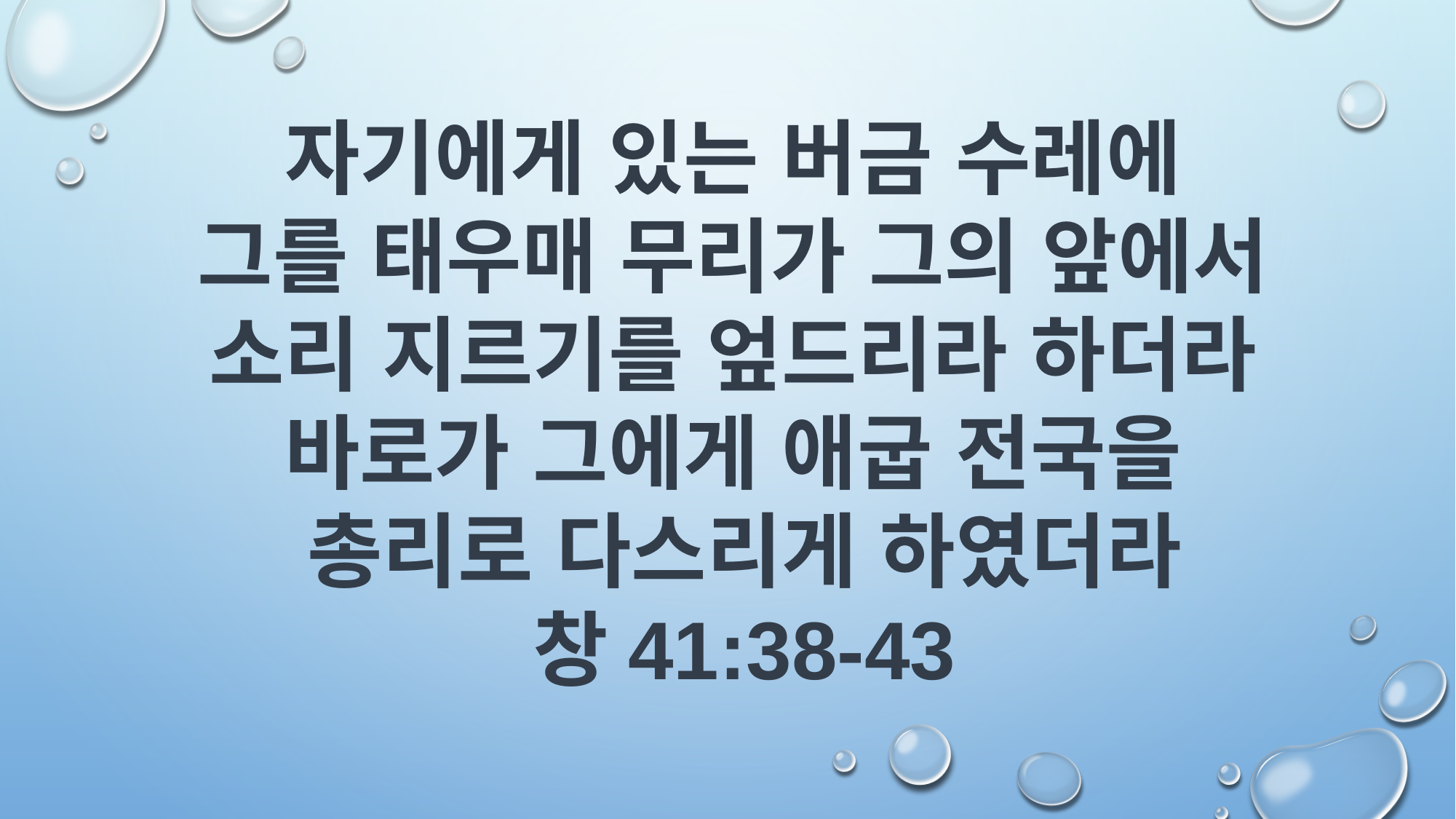

자기에게 있는 버금 수레에
그를 태우매 무리가 그의 앞에서
소리 지르기를 엎드리라 하더라
바로가 그에게 애굽 전국을
총리로 다스리게 하였더라
창41:38-43